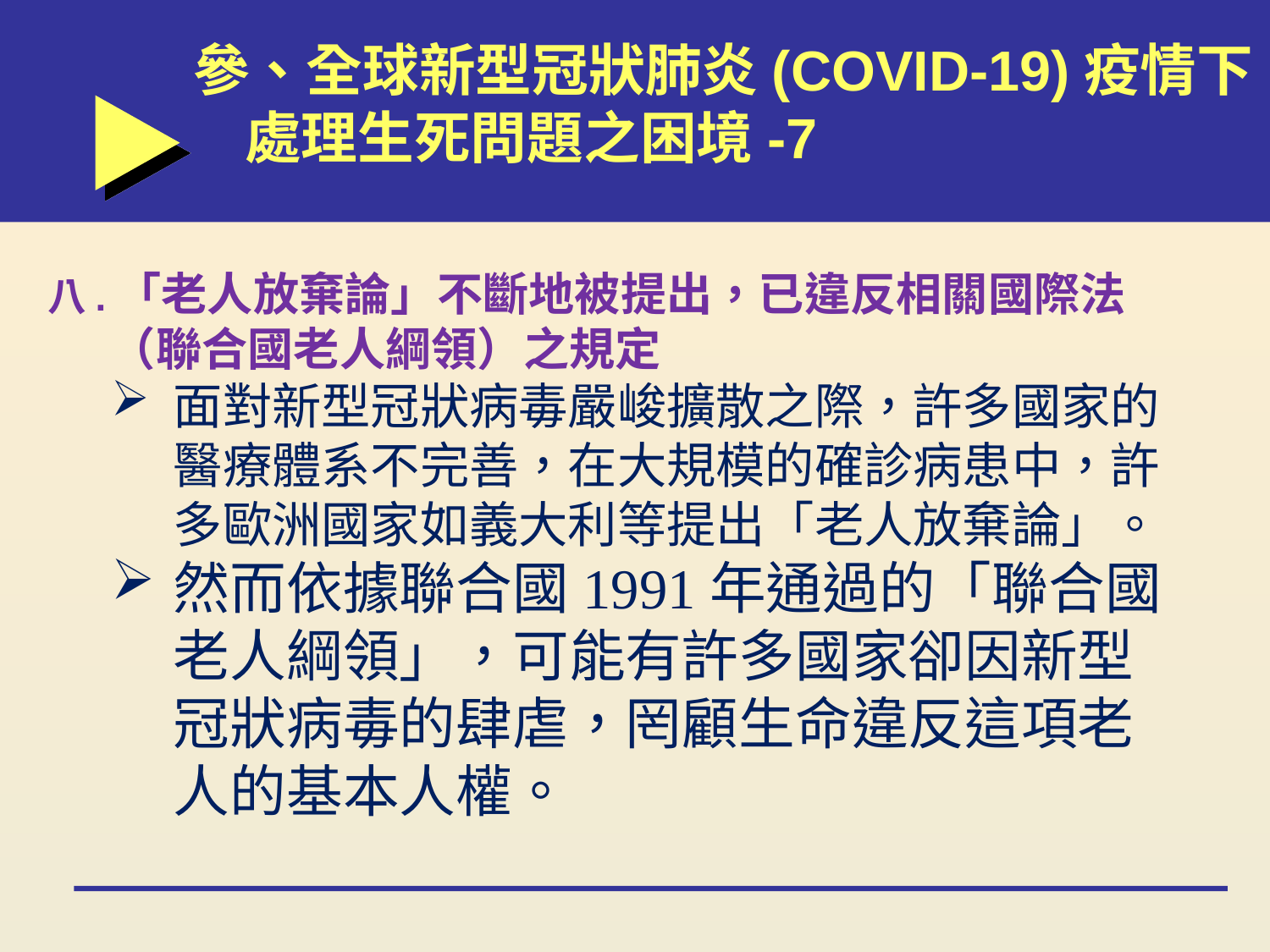

參、全球新型冠狀肺炎(COVID-19)疫情下
    處理生死問題之困境-7
八.「老人放棄論」不斷地被提出，已違反相關國際法（聯合國老人綱領）之規定
面對新型冠狀病毒嚴峻擴散之際，許多國家的醫療體系不完善，在大規模的確診病患中，許多歐洲國家如義大利等提出「老人放棄論」。
然而依據聯合國1991年通過的「聯合國老人綱領」，可能有許多國家卻因新型冠狀病毒的肆虐，罔顧生命違反這項老人的基本人權。